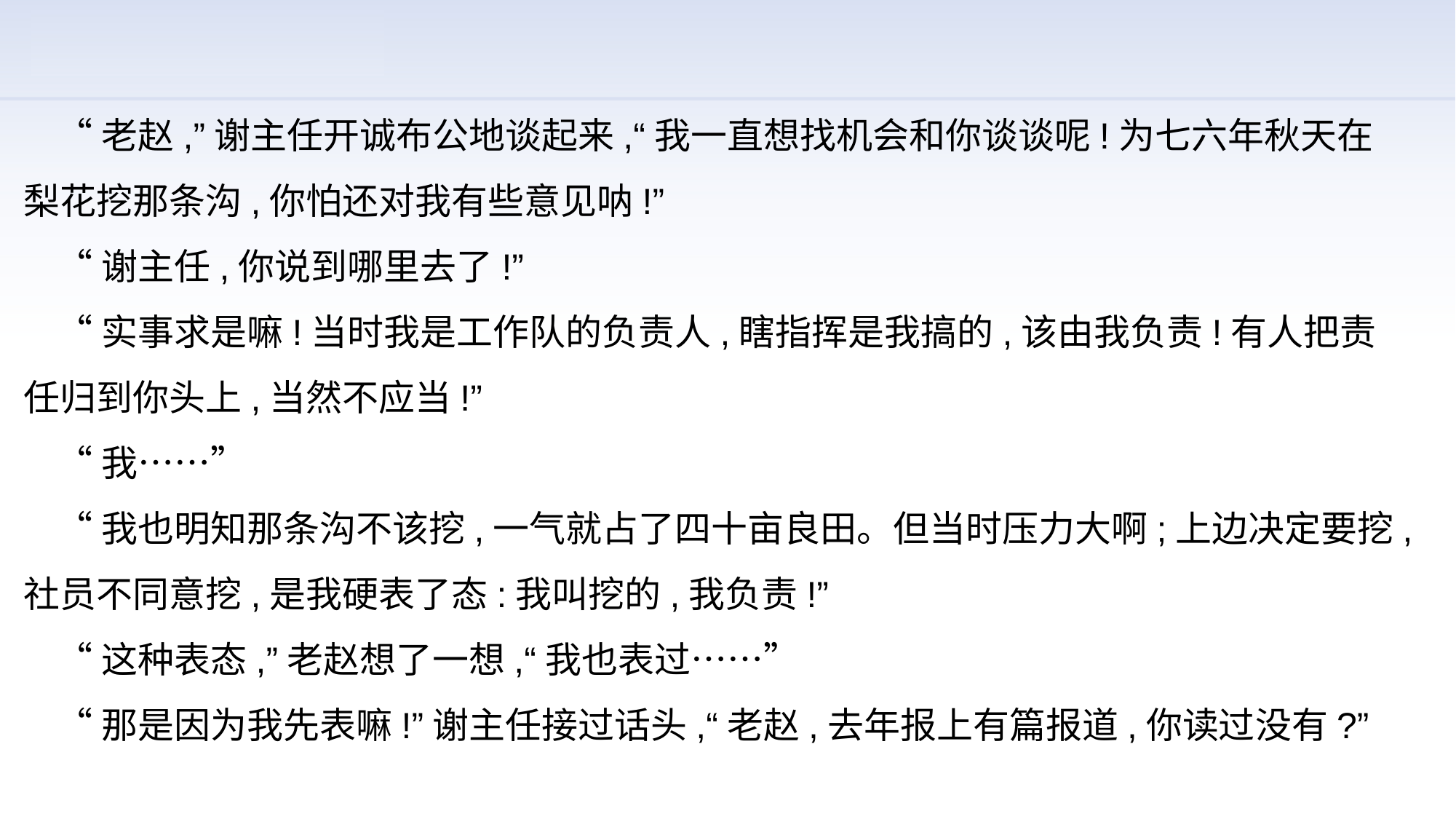

“老赵,”谢主任开诚布公地谈起来,“我一直想找机会和你谈谈呢!为七六年秋天在梨花挖那条沟,你怕还对我有些意见呐!”
    “谢主任,你说到哪里去了!”
    “实事求是嘛!当时我是工作队的负责人,瞎指挥是我搞的,该由我负责!有人把责任归到你头上,当然不应当!”
    “我……”
    “我也明知那条沟不该挖,一气就占了四十亩良田。但当时压力大啊;上边决定要挖,社员不同意挖,是我硬表了态:我叫挖的,我负责!”
    “这种表态,”老赵想了一想,“我也表过……”
    “那是因为我先表嘛!”谢主任接过话头,“老赵,去年报上有篇报道,你读过没有?”